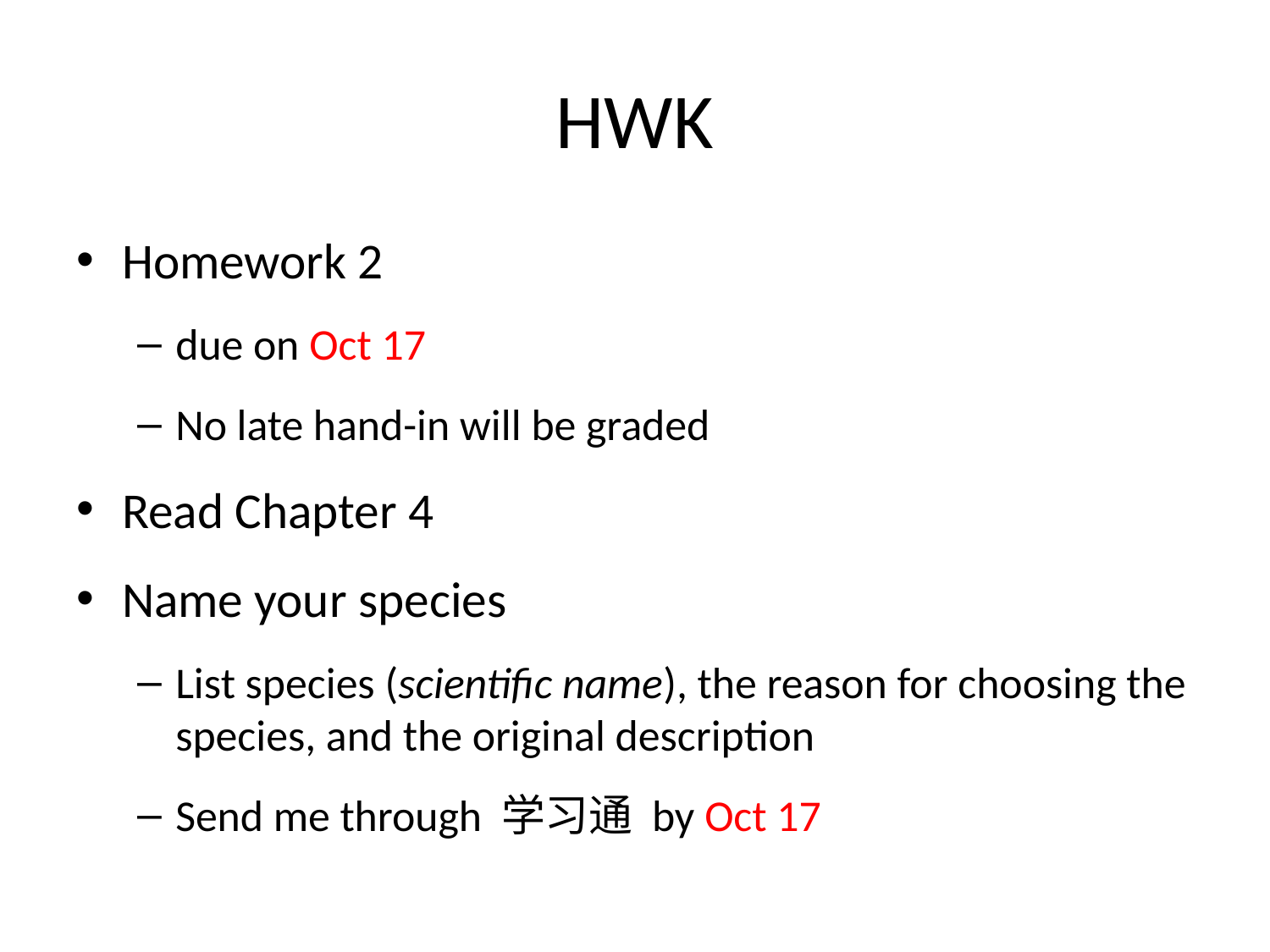

# HWK
Homework 2
due on Oct 17
No late hand-in will be graded
Read Chapter 4
Name your species
List species (scientific name), the reason for choosing the species, and the original description
Send me through 学习通 by Oct 17